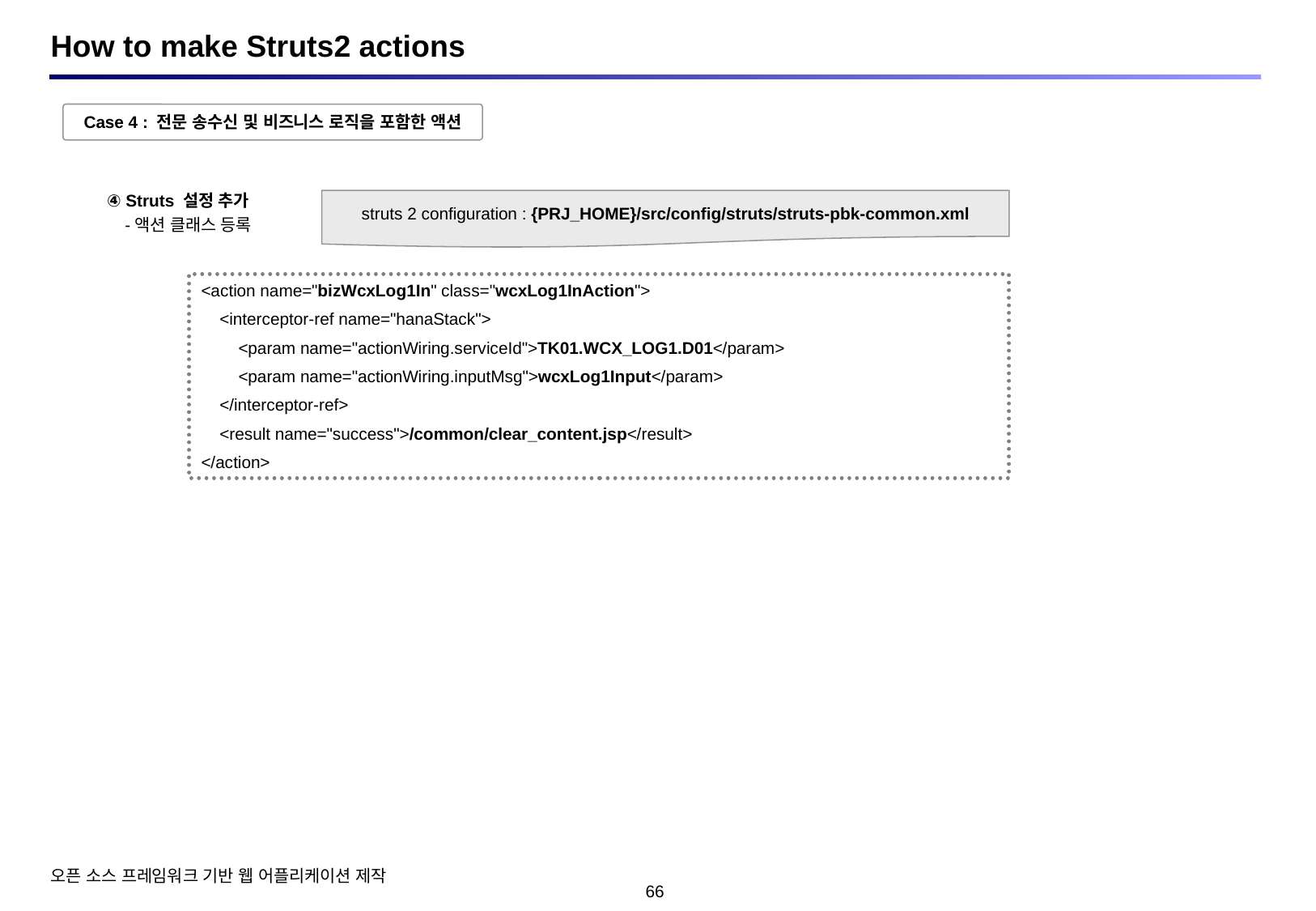

# How to make Struts2 actions
Case 4 : 전문 송수신 및 비즈니스 로직을 포함한 액션
④ Struts 설정 추가
   -액션 클래스 등록
struts 2 configuration : {PRJ_HOME}/src/config/struts/struts-pbk-common.xml
<action name="bizWcxLog1In" class="wcxLog1InAction">
    <interceptor-ref name="hanaStack">
        <param name="actionWiring.serviceId">TK01.WCX_LOG1.D01</param>
        <param name="actionWiring.inputMsg">wcxLog1Input</param>
    </interceptor-ref>
    <result name="success">/common/clear_content.jsp</result>
</action>